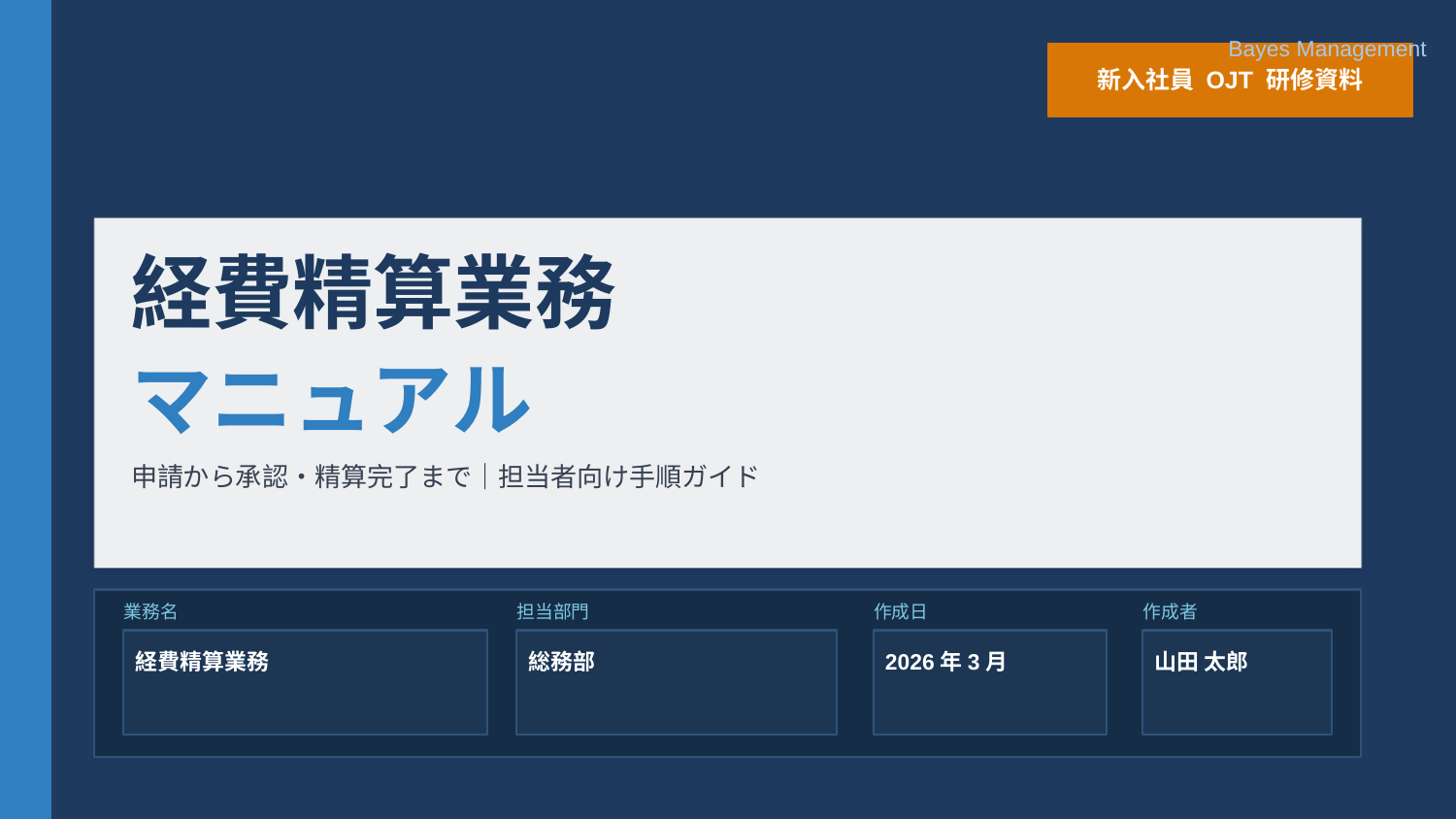

Bayes Management

新入社員 OJT 研修資料

経費精算業務
マニュアル
申請から承認・精算完了まで｜担当者向け手順ガイド

業務名
担当部門
作成日
作成者

経費精算業務
総務部
2026年3月
山田 太郎